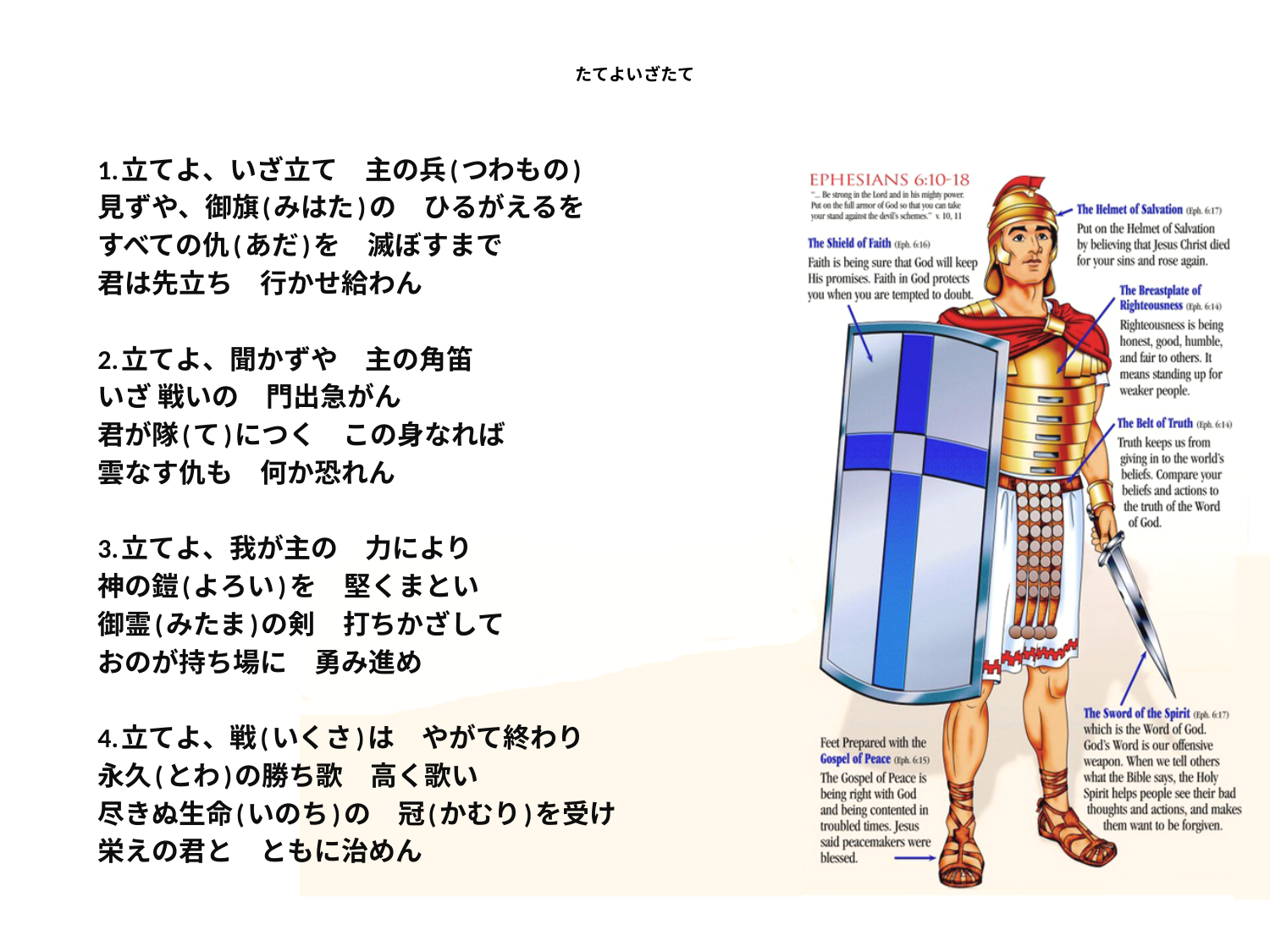

# たてよいざたて
1.立てよ、いざ立て　主の兵(つわもの)
見ずや、御旗(みはた)の　ひるがえるを
すべての仇(あだ)を　滅ぼすまで
君は先立ち　行かせ給わん

2.立てよ、聞かずや　主の角笛
いざ 戦いの　門出急がん
君が隊(て)につく　この身なれば
雲なす仇も　何か恐れん

3.立てよ、我が主の　力により
神の鎧(よろい)を　堅くまとい
御霊(みたま)の剣　打ちかざして
おのが持ち場に　勇み進め

4.立てよ、戦(いくさ)は　やがて終わり
永久(とわ)の勝ち歌　高く歌い
尽きぬ生命(いのち)の　冠(かむり)を受け
栄えの君と　ともに治めん